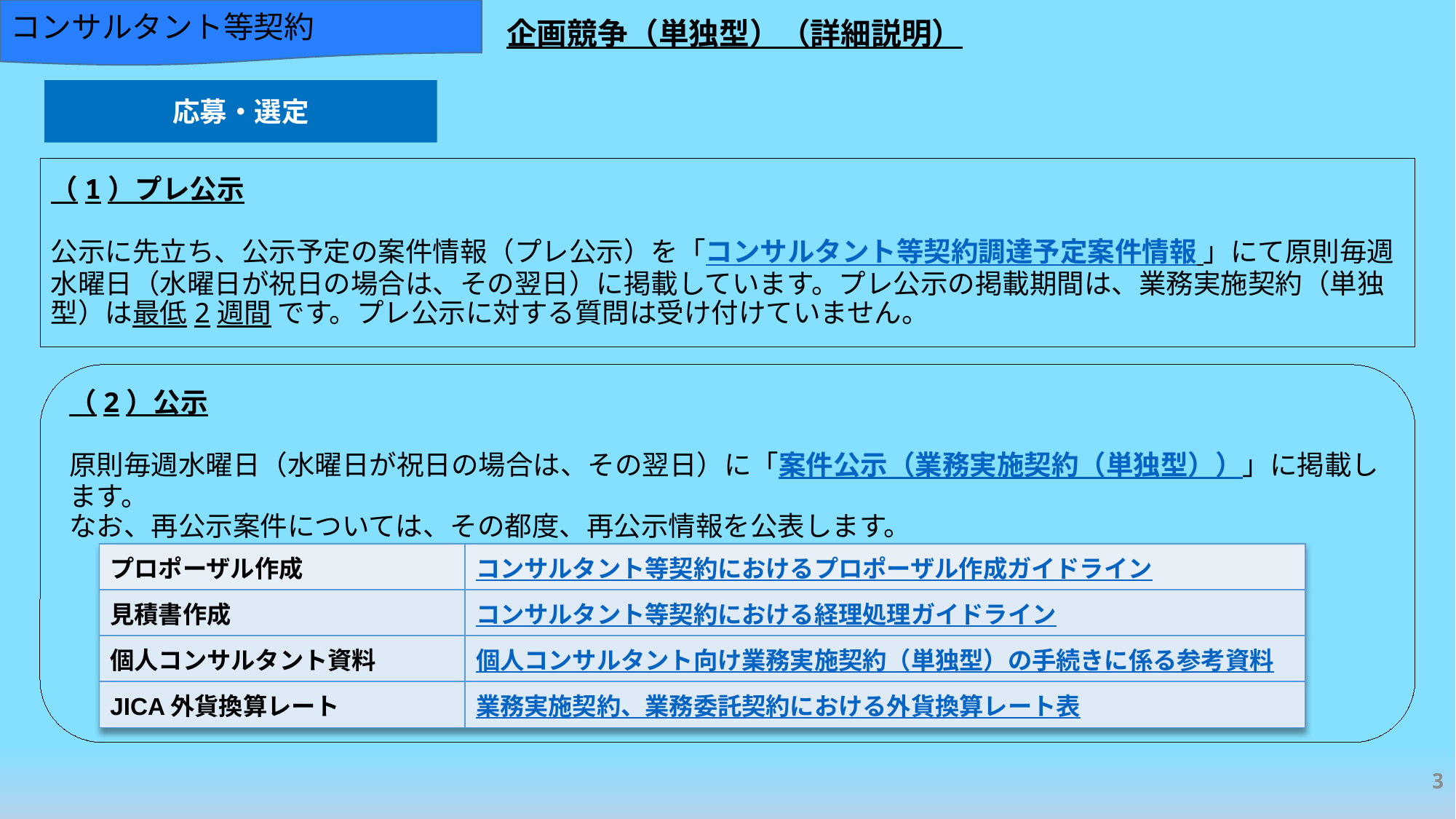

コンサルタント等契約
企画競争（単独型）（詳細説明）
応募・選定
# （1）プレ公示 公示に先立ち、公示予定の案件情報（プレ公示）を「コンサルタント等契約調達予定案件情報 」にて原則毎週水曜日（水曜日が祝日の場合は、その翌日）に掲載しています。プレ公示の掲載期間は、業務実施契約（単独型）は最低2週間 です。プレ公示に対する質問は受け付けていません。
（2）公示
原則毎週水曜日（水曜日が祝日の場合は、その翌日）に「案件公示（業務実施契約（単独型））」に掲載します。
なお、再公示案件については、その都度、再公示情報を公表します。
| プロポーザル作成 | コンサルタント等契約におけるプロポーザル作成ガイドライン |
| --- | --- |
| 見積書作成 | コンサルタント等契約における経理処理ガイドライン |
| 個人コンサルタント資料 | 個人コンサルタント向け業務実施契約（単独型）の手続きに係る参考資料 |
| JICA外貨換算レート | 業務実施契約、業務委託契約における外貨換算レート表 |
3